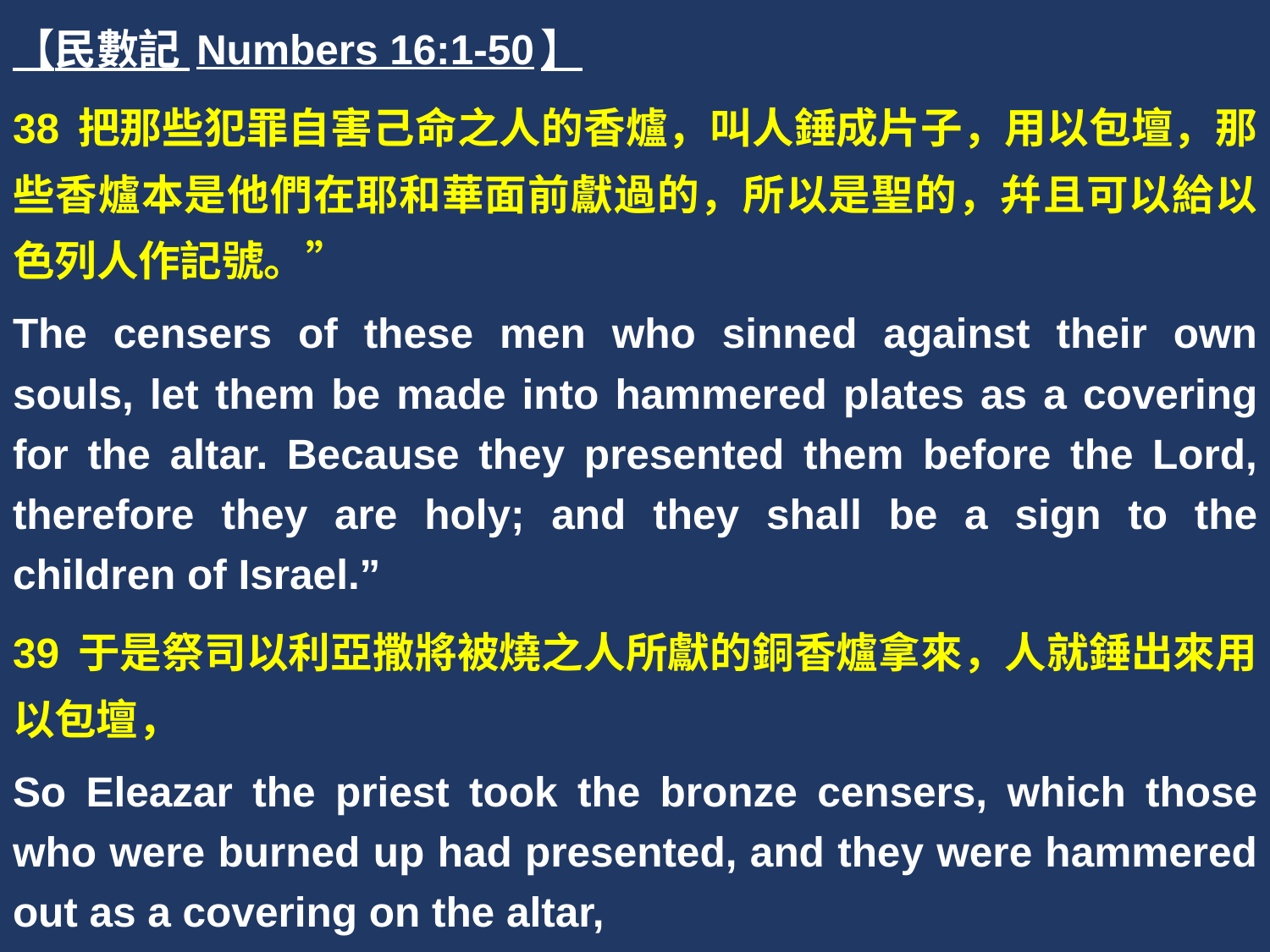

【民數記 Numbers 16:1-50】
38 把那些犯罪自害己命之人的香爐，叫人錘成片子，用以包壇，那些香爐本是他們在耶和華面前獻過的，所以是聖的，幷且可以給以色列人作記號。”
The censers of these men who sinned against their own souls, let them be made into hammered plates as a covering for the altar. Because they presented them before the Lord, therefore they are holy; and they shall be a sign to the children of Israel.”
39 于是祭司以利亞撒將被燒之人所獻的銅香爐拿來，人就錘出來用以包壇，
So Eleazar the priest took the bronze censers, which those who were burned up had presented, and they were hammered out as a covering on the altar,